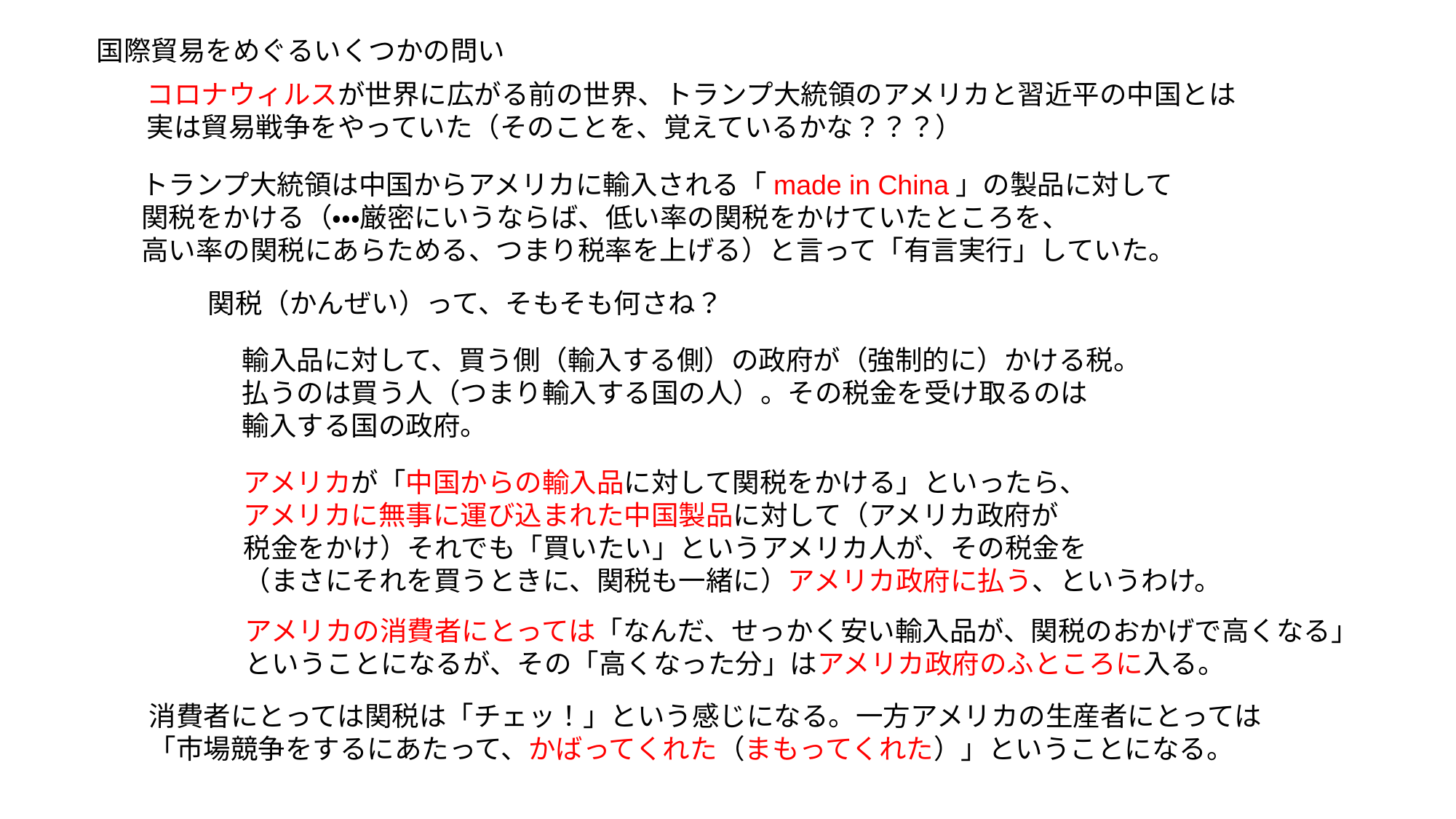

国際貿易をめぐるいくつかの問い
コロナウィルスが世界に広がる前の世界、トランプ大統領のアメリカと習近平の中国とは
実は貿易戦争をやっていた（そのことを、覚えているかな？？？）
トランプ大統領は中国からアメリカに輸入される「made in China」の製品に対して
関税をかける（・・・厳密にいうならば、低い率の関税をかけていたところを、
高い率の関税にあらためる、つまり税率を上げる）と言って「有言実行」していた。
関税（かんぜい）って、そもそも何さね？
輸入品に対して、買う側（輸入する側）の政府が（強制的に）かける税。
払うのは買う人（つまり輸入する国の人）。その税金を受け取るのは
輸入する国の政府。
アメリカが「中国からの輸入品に対して関税をかける」といったら、
アメリカに無事に運び込まれた中国製品に対して（アメリカ政府が
税金をかけ）それでも「買いたい」というアメリカ人が、その税金を
（まさにそれを買うときに、関税も一緒に）アメリカ政府に払う、というわけ。
アメリカの消費者にとっては「なんだ、せっかく安い輸入品が、関税のおかげで高くなる」
ということになるが、その「高くなった分」はアメリカ政府のふところに入る。
消費者にとっては関税は「チェッ！」という感じになる。一方アメリカの生産者にとっては
「市場競争をするにあたって、かばってくれた（まもってくれた）」ということになる。